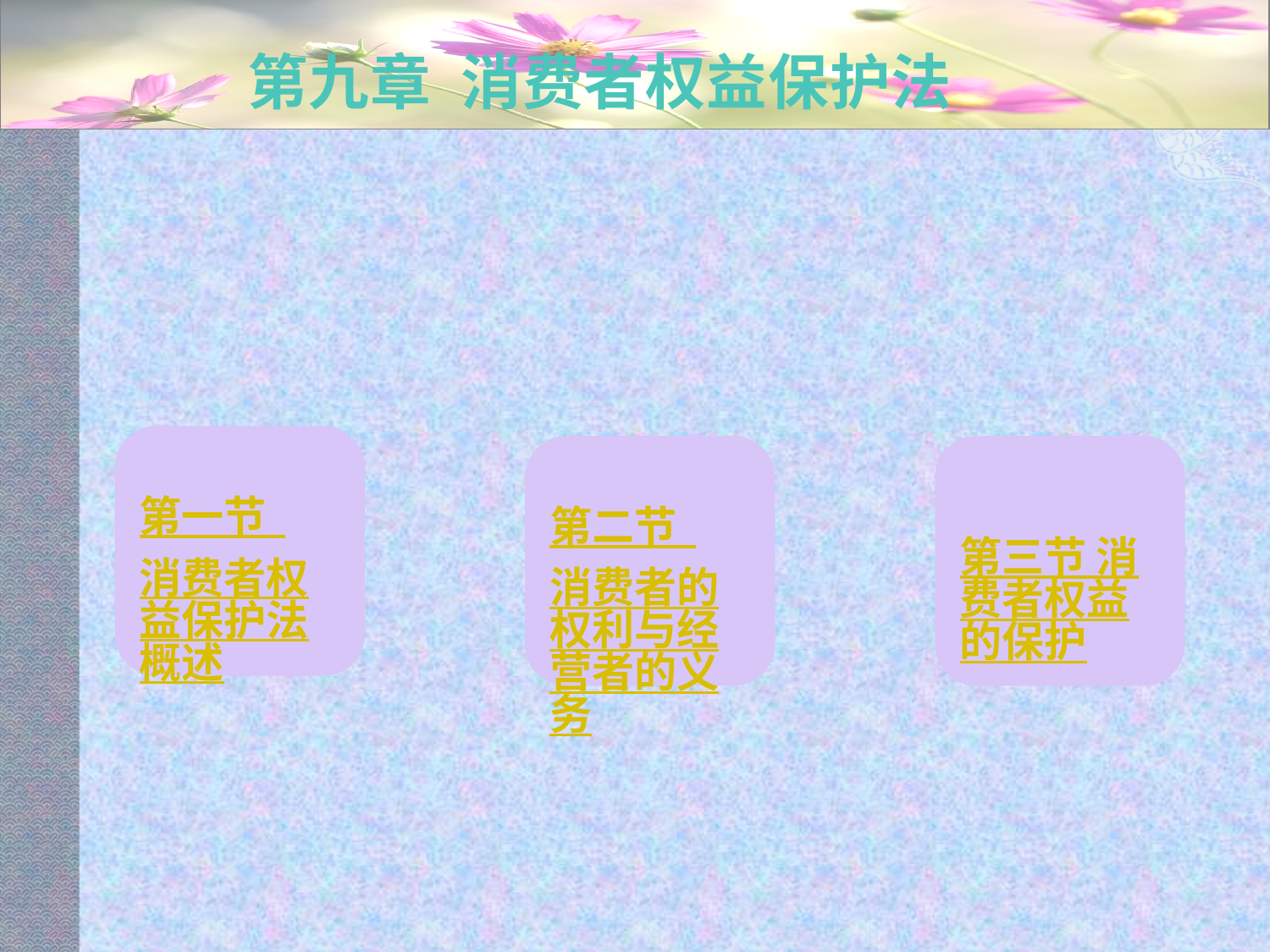

# 第九章  消费者权益保护法
第一节  消费者权益保护法概述
第二节  消费者的权利与经营者的义务
第三节 消费者权益的保护